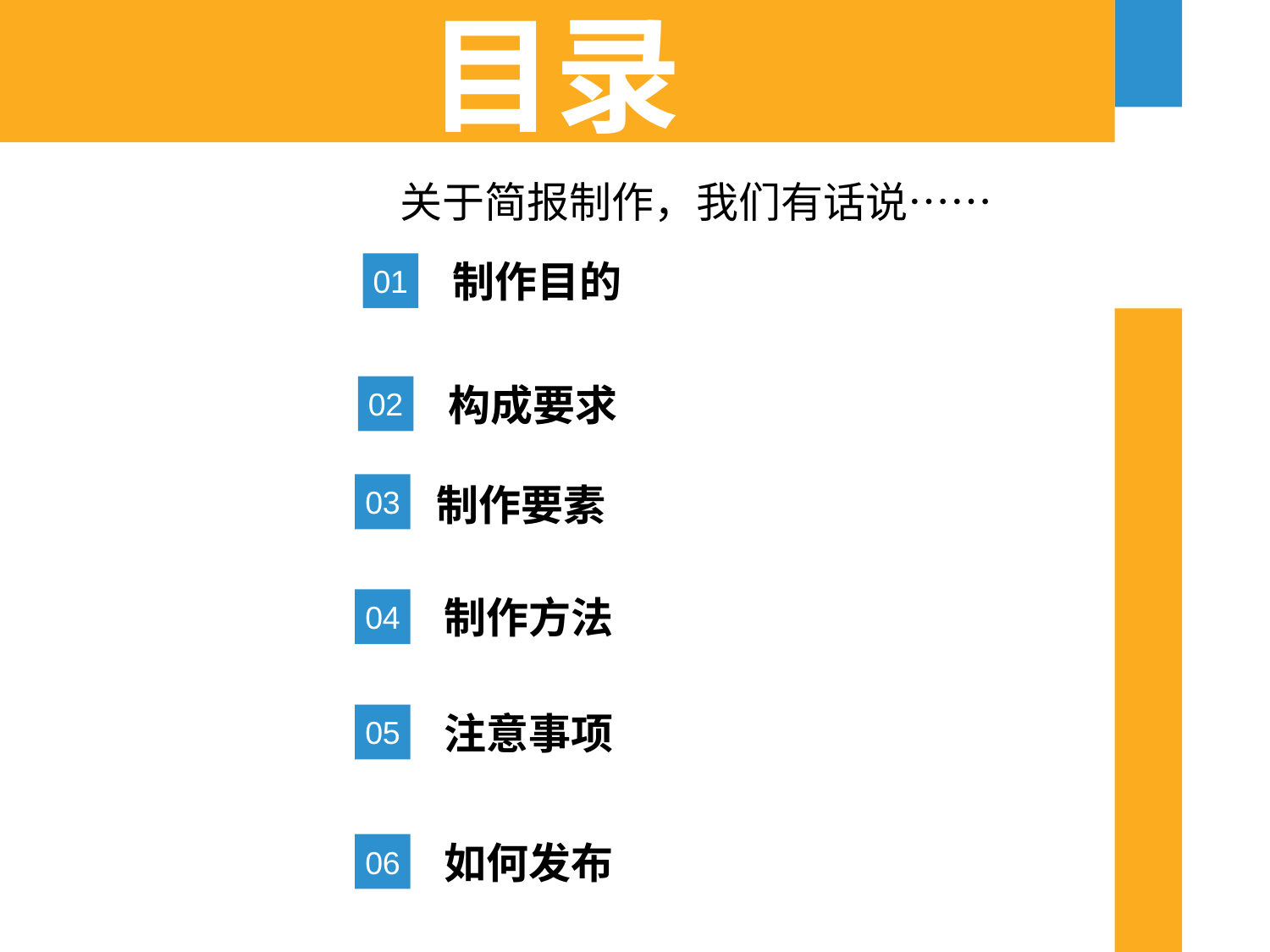

目录
 关于简报制作，我们有话说……
制作目的
01

构成要求
02
制作要素
03
制作方法
04
注意事项
05
如何发布
06